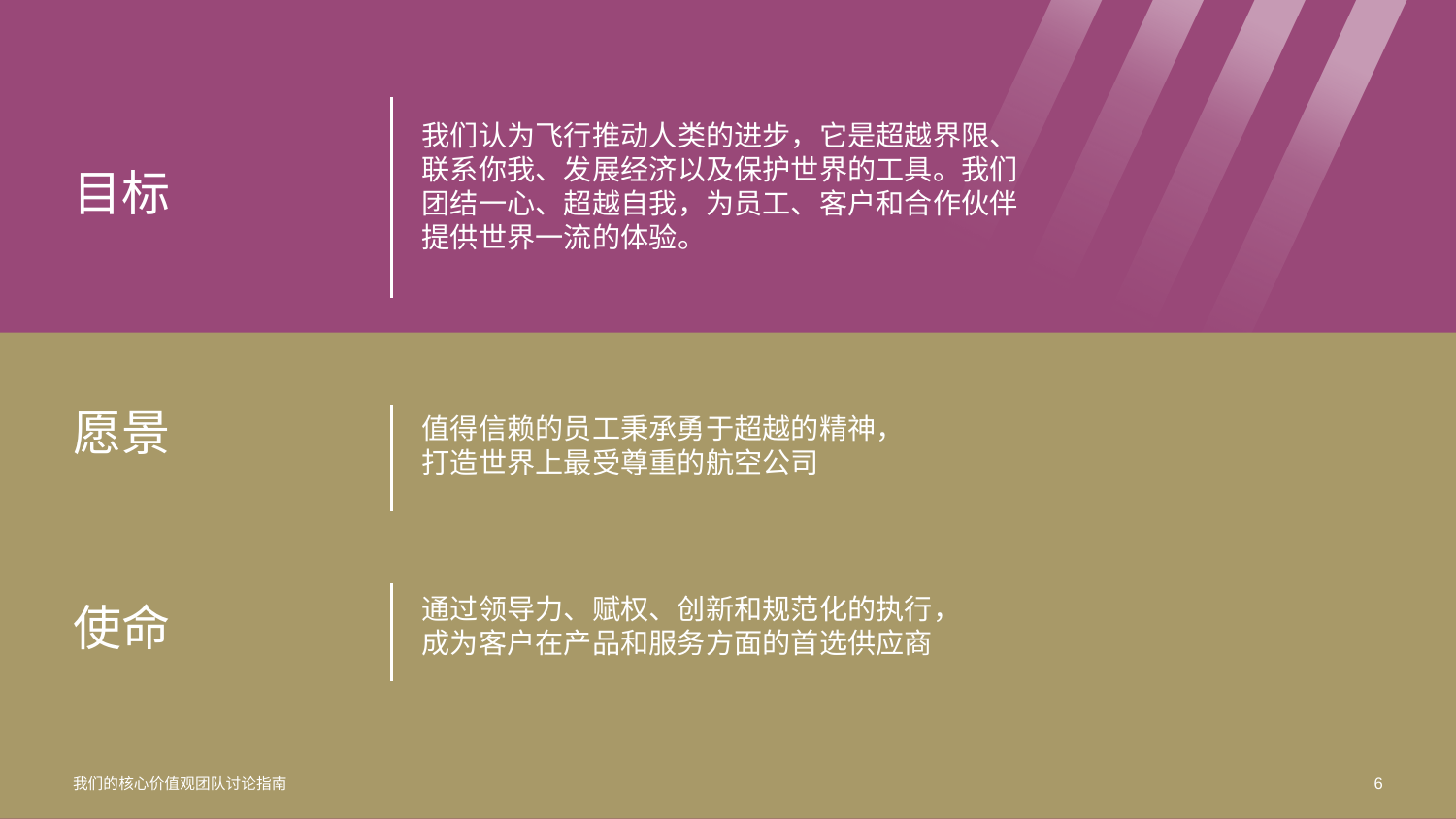

目标
我们认为飞行推动人类的进步，它是超越界限、联系你我、发展经济以及保护世界的工具。我们团结一心、超越自我，为员工、客户和合作伙伴提供世界一流的体验。

愿景
值得信赖的员工秉承勇于超越的精神，打造世界上最受尊重的航空公司
使命
通过领导力、赋权、创新和规范化的执行，成为客户在产品和服务方面的首选供应商
我们的核心价值观团队讨论指南
6